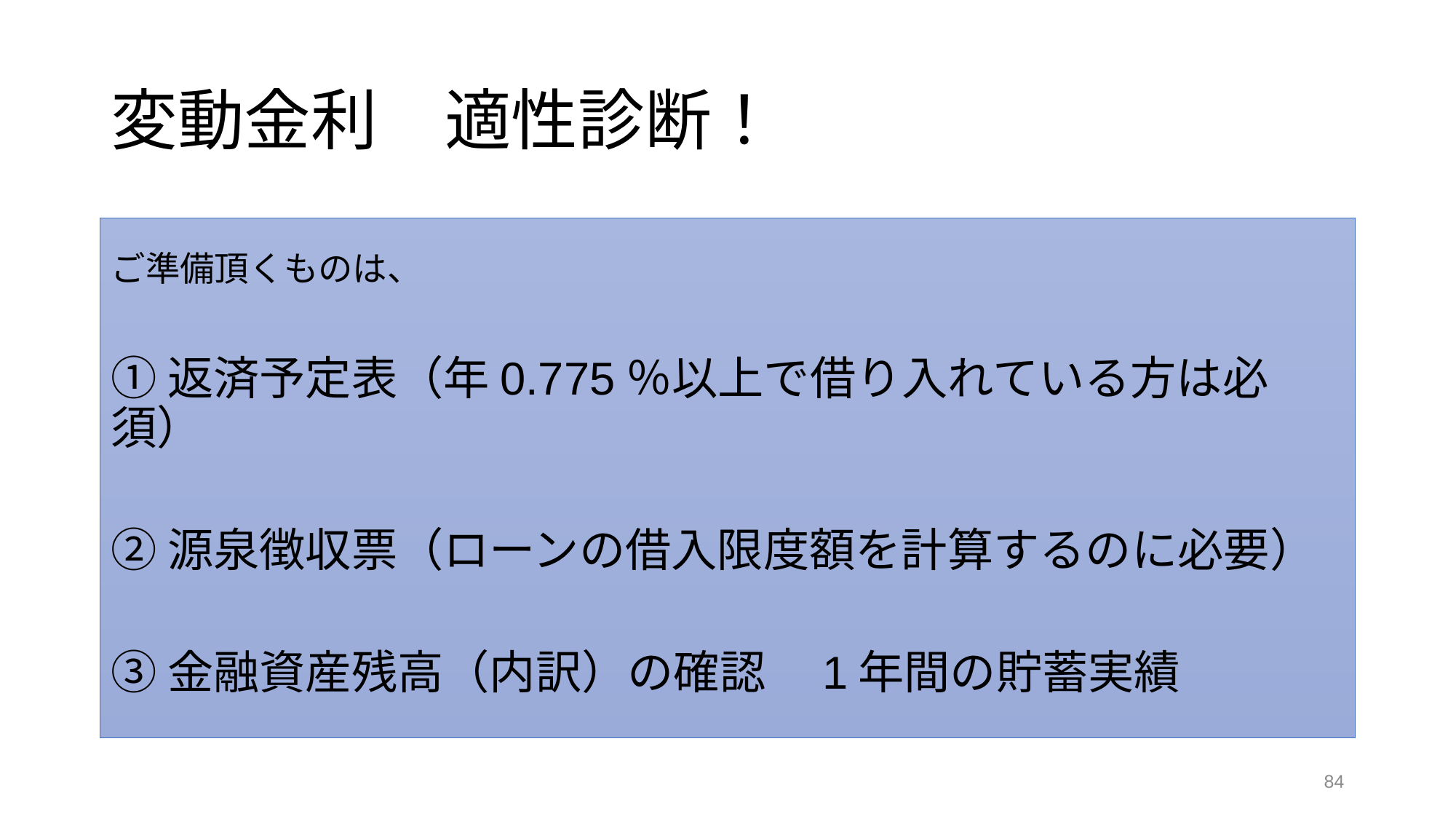

# 変動金利　適性診断！

ご準備頂くものは、

①返済予定表（年0.775％以上で借り入れている方は必須）

②源泉徴収票（ローンの借入限度額を計算するのに必要）

③金融資産残高（内訳）の確認　1年間の貯蓄実績
84